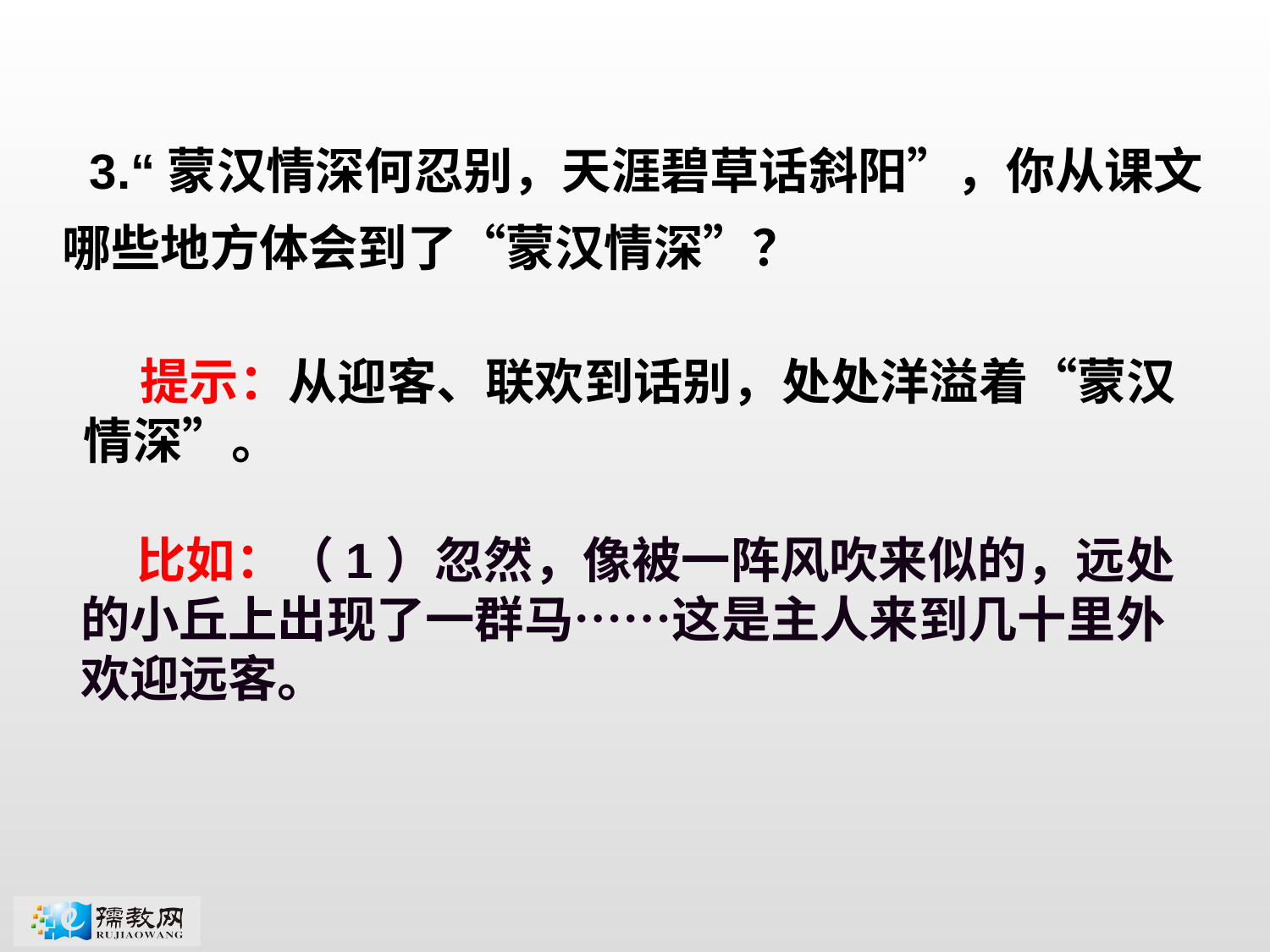

3.“蒙汉情深何忍别，天涯碧草话斜阳”，你从课文哪些地方体会到了“蒙汉情深”？
    提示：从迎客、联欢到话别，处处洋溢着“蒙汉情深”。
    比如：（1）忽然，像被一阵风吹来似的，远处的小丘上出现了一群马……这是主人来到几十里外欢迎远客。